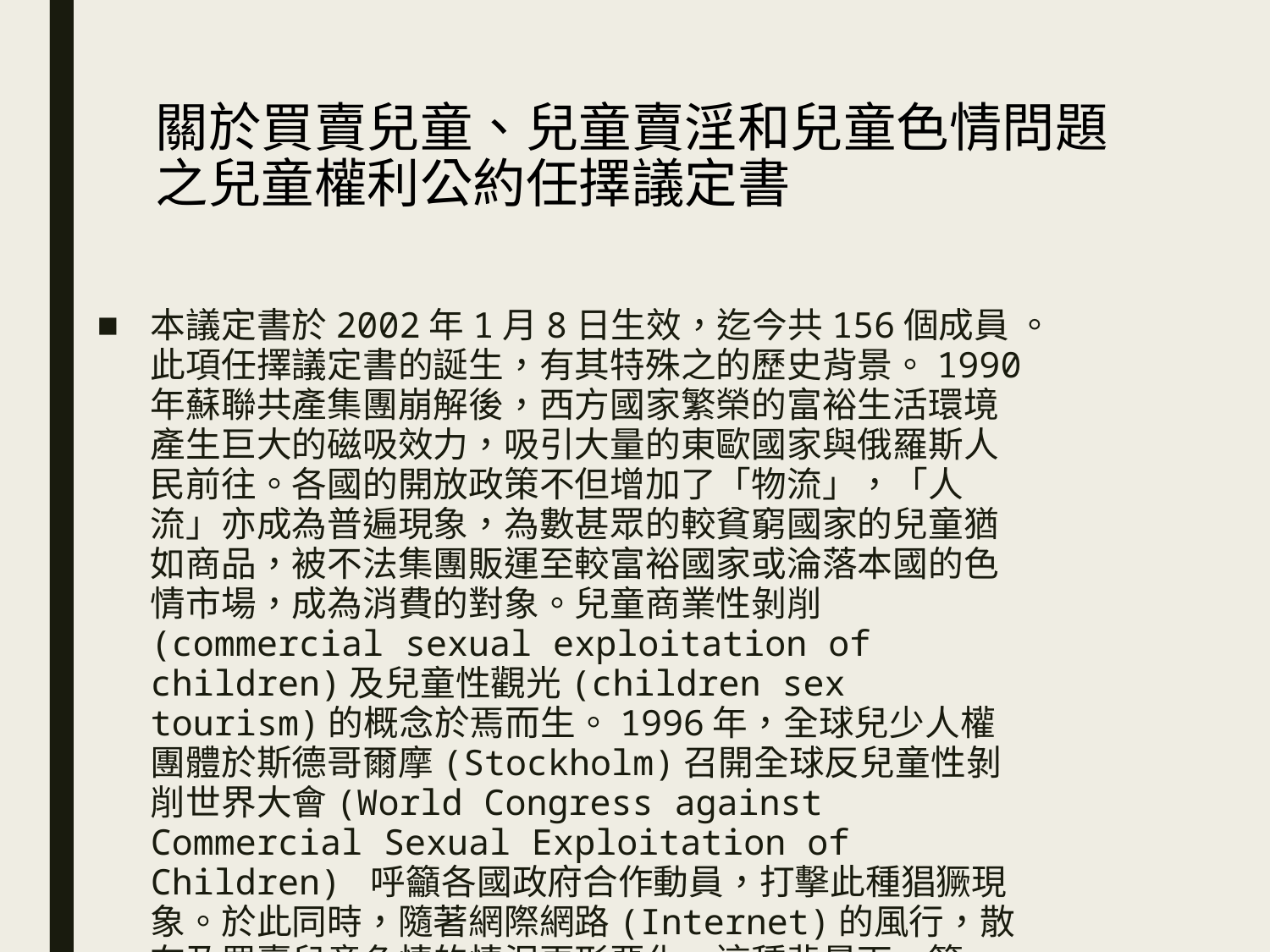

# 關於買賣兒童、兒童賣淫和兒童色情問題之兒童權利公約任擇議定書
本議定書於2002年1月8日生效，迄今共156個成員 。此項任擇議定書的誕生，有其特殊之的歷史背景。1990年蘇聯共產集團崩解後，西方國家繁榮的富裕生活環境產生巨大的磁吸效力，吸引大量的東歐國家與俄羅斯人民前往。各國的開放政策不但增加了「物流」，「人流」亦成為普遍現象，為數甚眾的較貧窮國家的兒童猶如商品，被不法集團販運至較富裕國家或淪落本國的色情市場，成為消費的對象。兒童商業性剝削(commercial sexual exploitation of children)及兒童性觀光(children sex tourism)的概念於焉而生。1996年，全球兒少人權團體於斯德哥爾摩(Stockholm)召開全球反兒童性剝削世界大會(World Congress against Commercial Sexual Exploitation of Children) 呼籲各國政府合作動員，打擊此種猖獗現象。於此同時，隨著網際網路(Internet)的風行，散布及買賣兒童色情的情況更形惡化。這種背景下，第一部任擇議定書終於誕生。